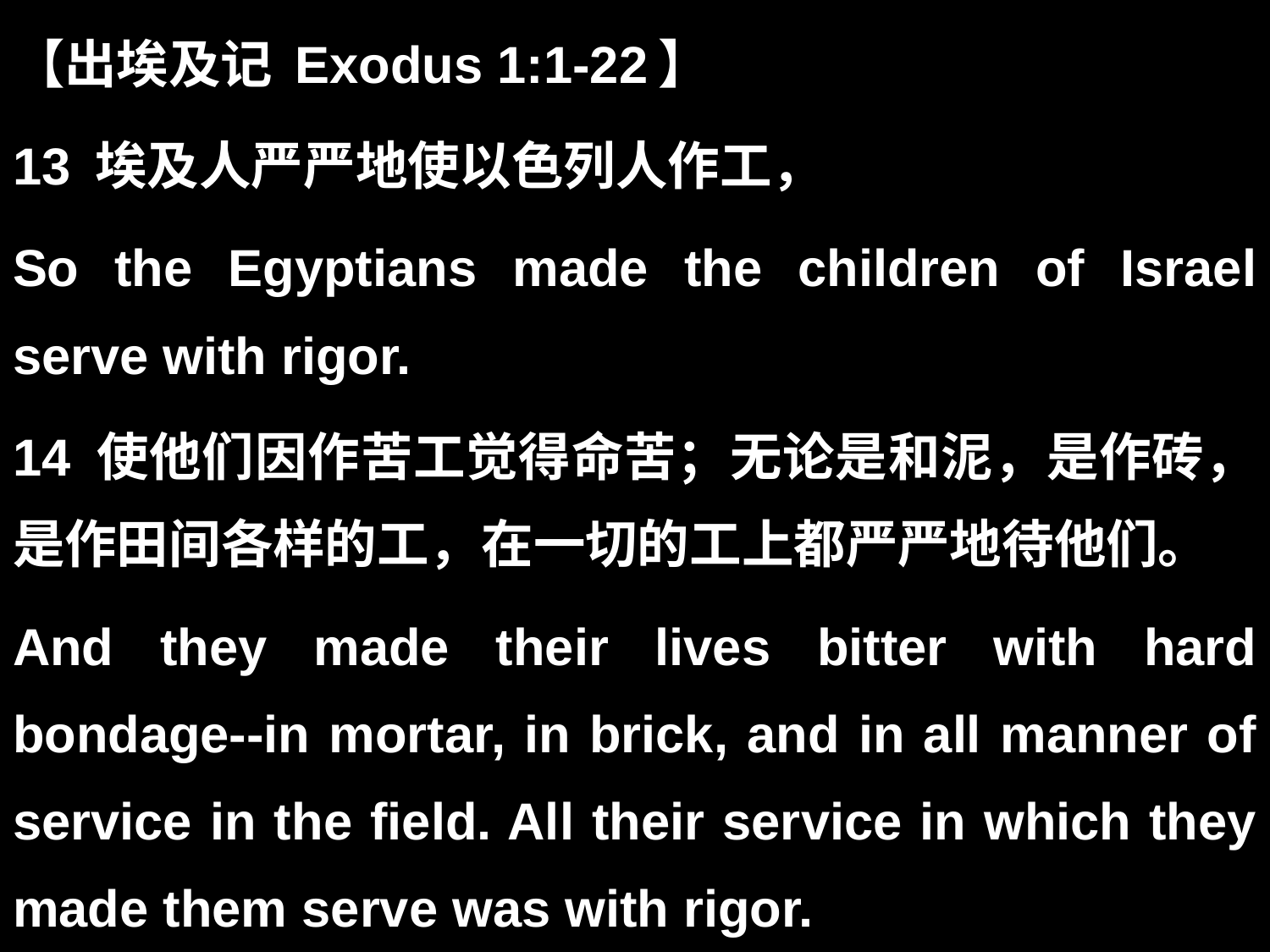

【出埃及记 Exodus 1:1-22】
13 埃及人严严地使以色列人作工，
So the Egyptians made the children of Israel serve with rigor.
14 使他们因作苦工觉得命苦；无论是和泥，是作砖，是作田间各样的工，在一切的工上都严严地待他们。
And they made their lives bitter with hard bondage--in mortar, in brick, and in all manner of service in the field. All their service in which they made them serve was with rigor.